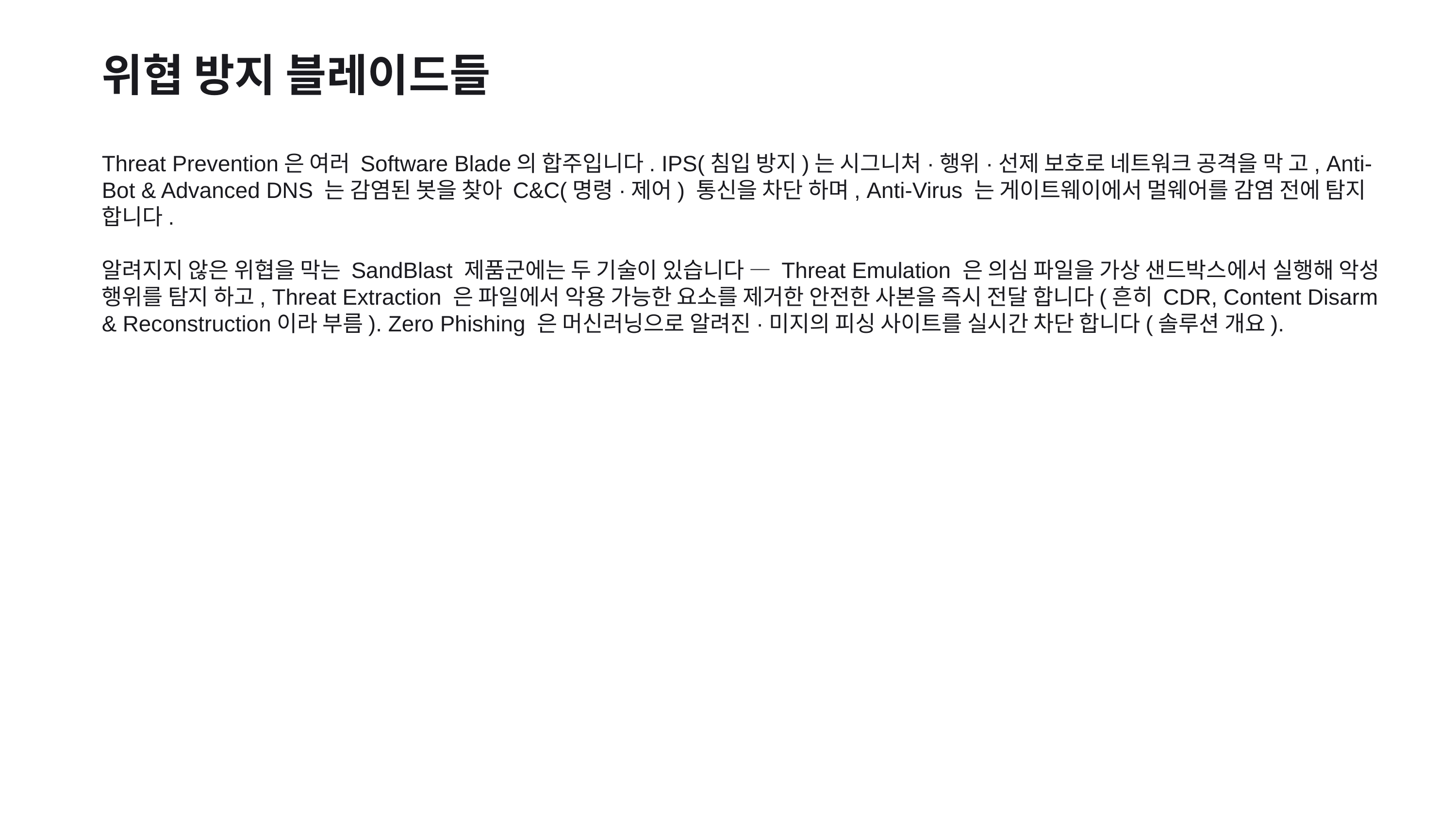

위협 방지 블레이드들
Threat Prevention은 여러 Software Blade의 합주입니다. IPS(침입 방지)는 시그니처·행위·선제 보호로 네트워크 공격을 막 고, Anti-Bot & Advanced DNS 는 감염된 봇을 찾아 C&C(명령·제어) 통신을 차단 하며, Anti-Virus 는 게이트웨이에서 멀웨어를 감염 전에 탐지 합니다.

알려지지 않은 위협을 막는 SandBlast 제품군에는 두 기술이 있습니다 — Threat Emulation 은 의심 파일을 가상 샌드박스에서 실행해 악성 행위를 탐지 하고, Threat Extraction 은 파일에서 악용 가능한 요소를 제거한 안전한 사본을 즉시 전달 합니다(흔히 CDR, Content Disarm & Reconstruction이라 부름). Zero Phishing 은 머신러닝으로 알려진·미지의 피싱 사이트를 실시간 차단 합니다(솔루션 개요).